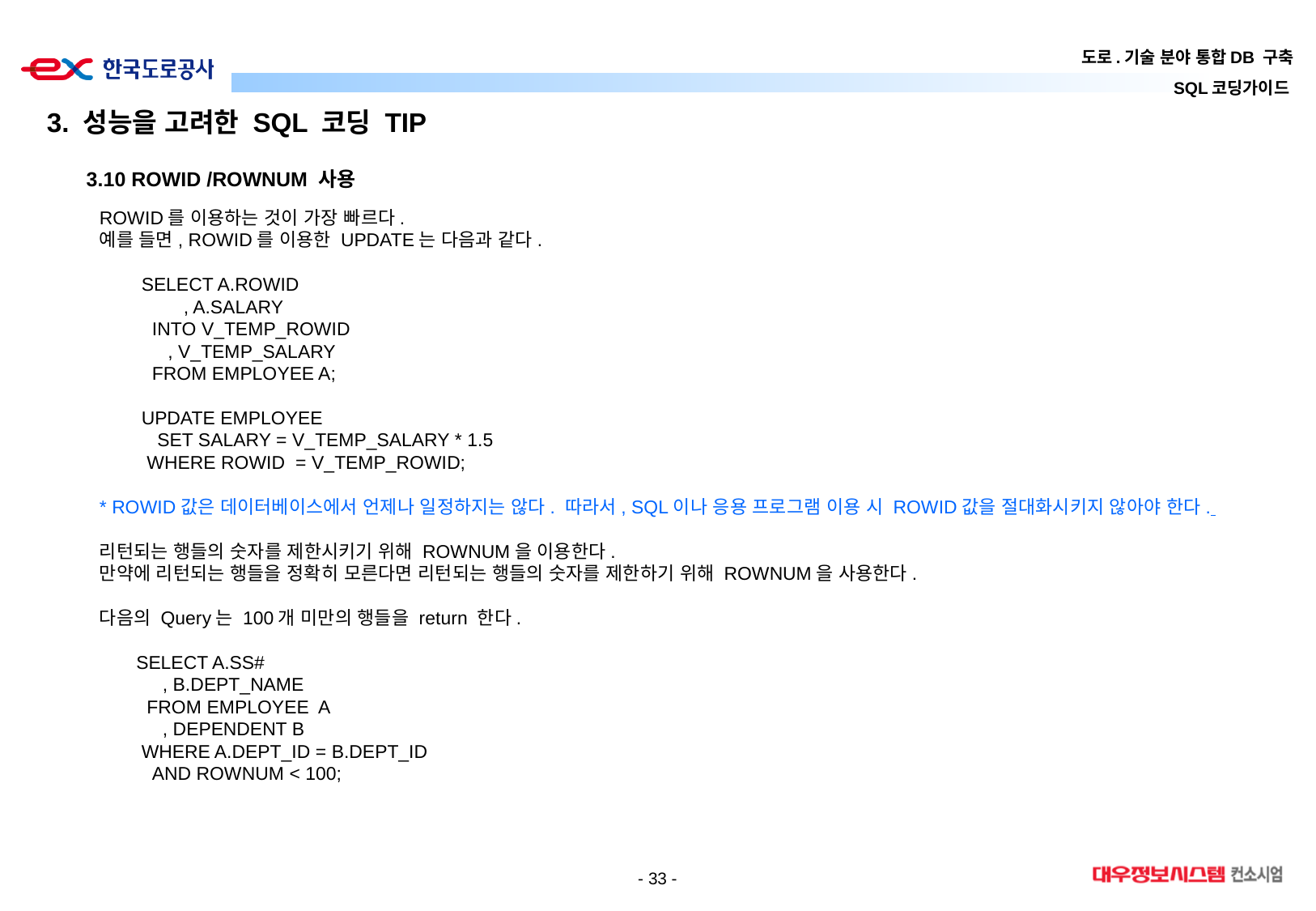

3. 성능을 고려한 SQL 코딩 TIP
3.10 ROWID /ROWNUM 사용
ROWID를 이용하는 것이 가장 빠르다.
예를 들면, ROWID를 이용한 UPDATE는 다음과 같다.

        SELECT A.ROWID
                , A.SALARY
          INTO V_TEMP_ROWID
             , V_TEMP_SALARY
          FROM EMPLOYEE A;

        UPDATE EMPLOYEE
           SET SALARY = V_TEMP_SALARY * 1.5
         WHERE ROWID  = V_TEMP_ROWID;

* ROWID값은 데이터베이스에서 언제나 일정하지는 않다. 따라서, SQL이나 응용 프로그램 이용 시 ROWID값을 절대화시키지 않아야 한다.

리턴되는 행들의 숫자를 제한시키기 위해 ROWNUM을 이용한다.
만약에 리턴되는 행들을 정확히 모른다면 리턴되는 행들의 숫자를 제한하기 위해 ROWNUM을 사용한다.

다음의 Query는 100개 미만의 행들을 return 한다.

       SELECT A.SS#
            , B.DEPT_NAME
         FROM EMPLOYEE  A
            , DEPENDENT B
        WHERE A.DEPT_ID = B.DEPT_ID
          AND ROWNUM < 100;